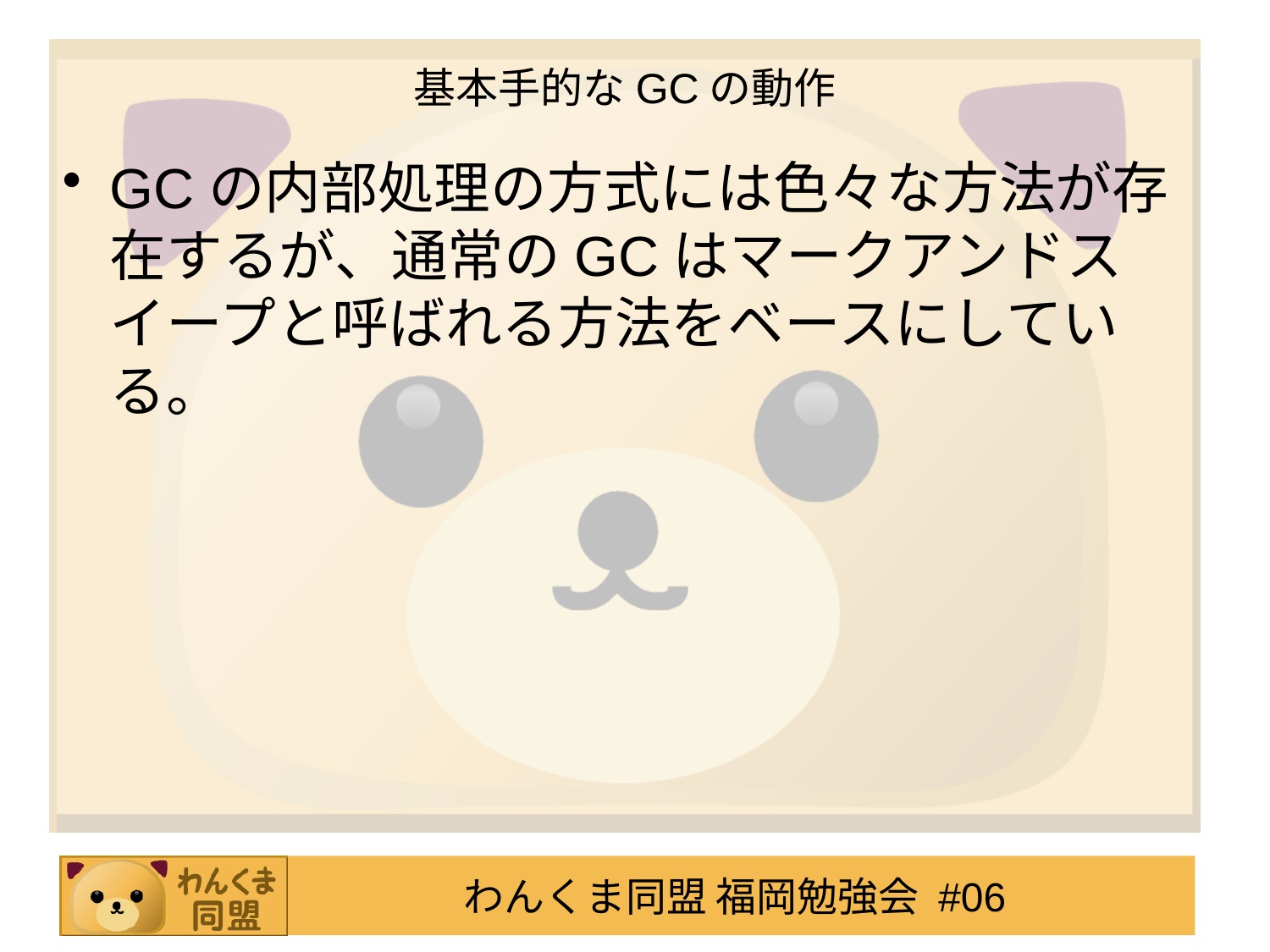

# 基本手的なGCの動作
GCの内部処理の方式には色々な方法が存在するが、通常のGCはマークアンドスイープと呼ばれる方法をベースにしている。